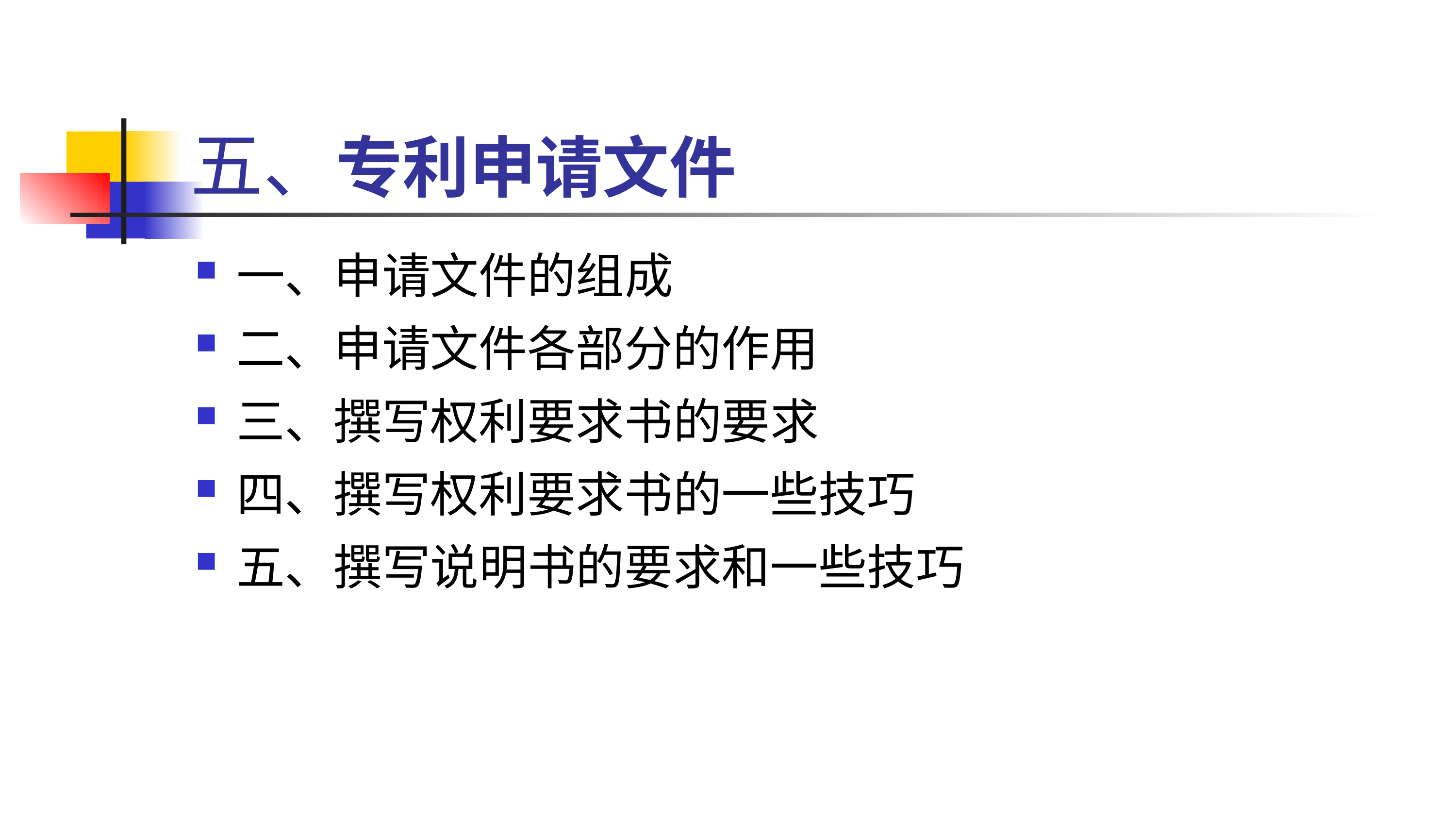

# 五、专利申请文件
一、申请文件的组成
二、申请文件各部分的作用
三、撰写权利要求书的要求
四、撰写权利要求书的一些技巧
五、撰写说明书的要求和一些技巧